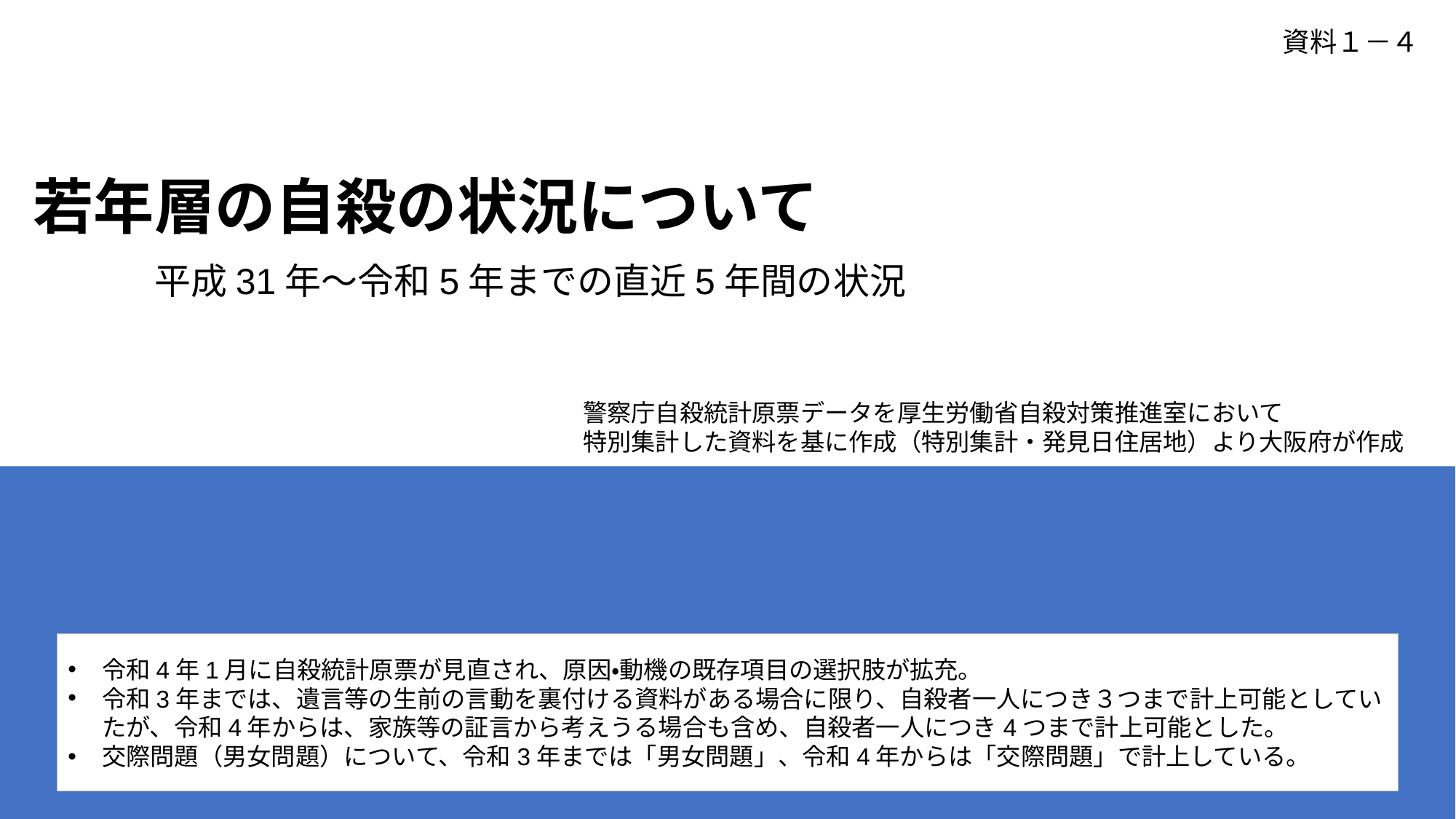

資料１－４
# 若年層の自殺の状況について 　　平成31年～令和5年までの直近5年間の状況
警察庁自殺統計原票データを厚生労働省自殺対策推進室において
特別集計した資料を基に作成（特別集計・発見日住居地）より大阪府が作成

令和4年1月に自殺統計原票が見直され、原因・動機の既存項目の選択肢が拡充。
令和3年までは、遺言等の生前の言動を裏付ける資料がある場合に限り、自殺者一人につき３つまで計上可能としていたが、令和4年からは、家族等の証言から考えうる場合も含め、自殺者一人につき4つまで計上可能とした。
交際問題（男女問題）について、令和3年までは「男女問題」、令和4年からは「交際問題」で計上している。